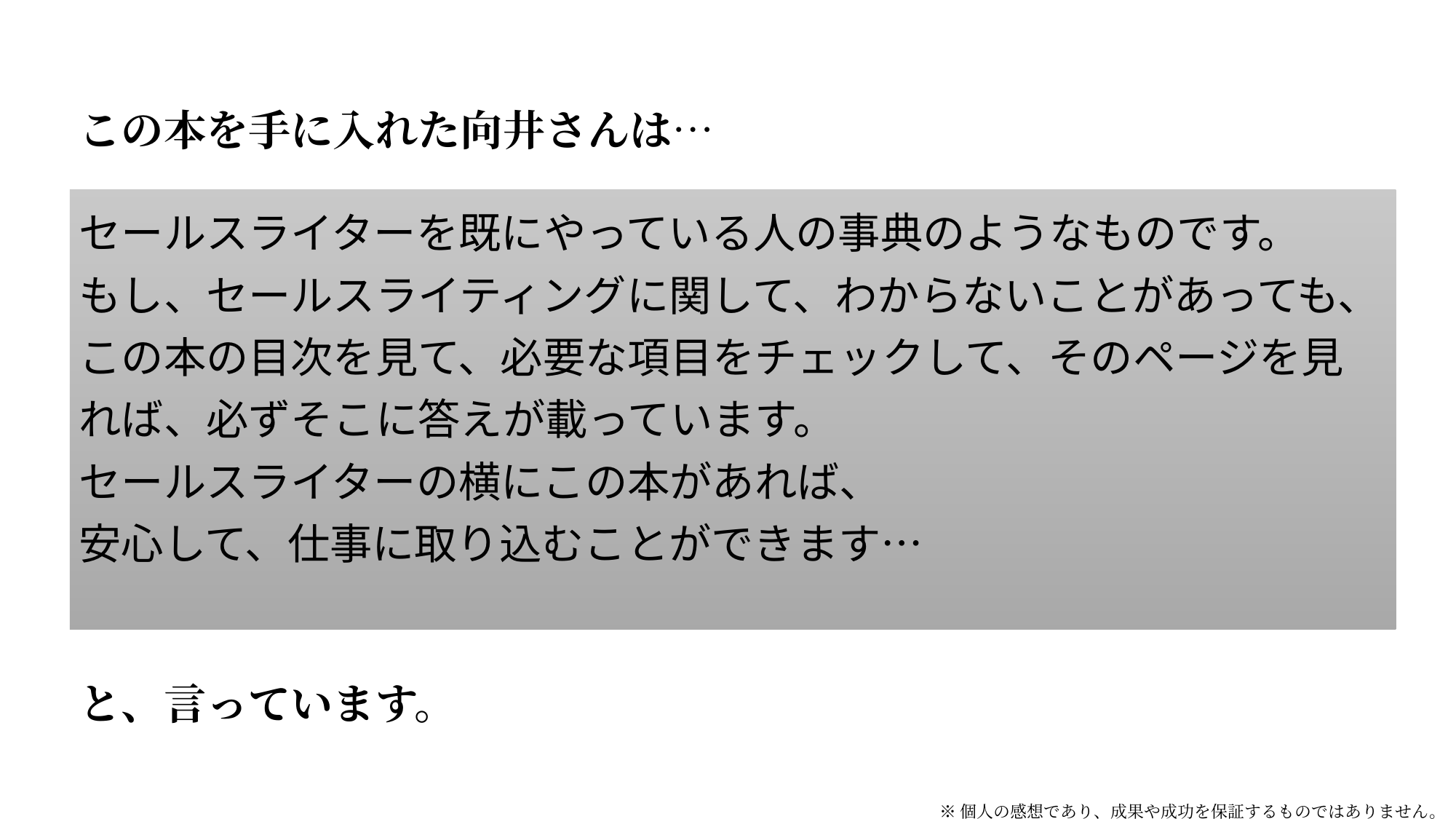

この本を手に入れた向井さんは…

・セールスライティングとは一体どういうものなのか？
・セールスライティングを学べば、キャリアがどうかわるのか？
・セールスライティングを学べば報酬はどうなるのか？
それを知るには、この本だけでいいと思います。
１冊で内容がまとまっているので、
セールスライティングを効率よく学べると思います…

と、言っています。
セールスライターを既にやっている人の事典のようなものです。
もし、セールスライティングに関して、わからないことがあっても、
この本の目次を見て、必要な項目をチェックして、そのページを見れば、必ずそこに答えが載っています。
セールスライターの横にこの本があれば、
安心して、仕事に取り込むことができます…

※個人の感想であり、成果や成功を保証するものではありません。